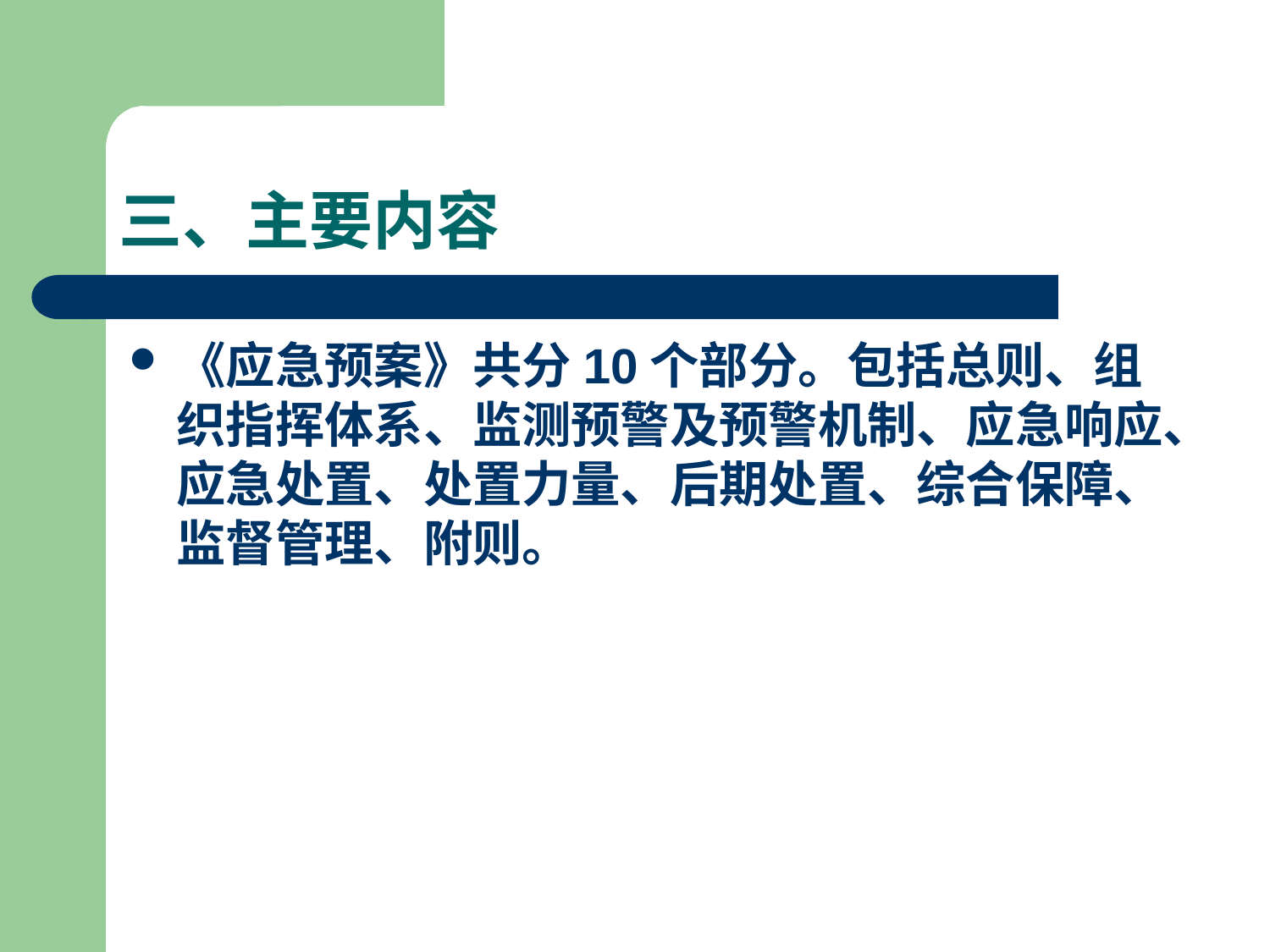

# 三、主要内容
《应急预案》共分10个部分。包括总则、组织指挥体系、监测预警及预警机制、应急响应、应急处置、处置力量、后期处置、综合保障、监督管理、附则。